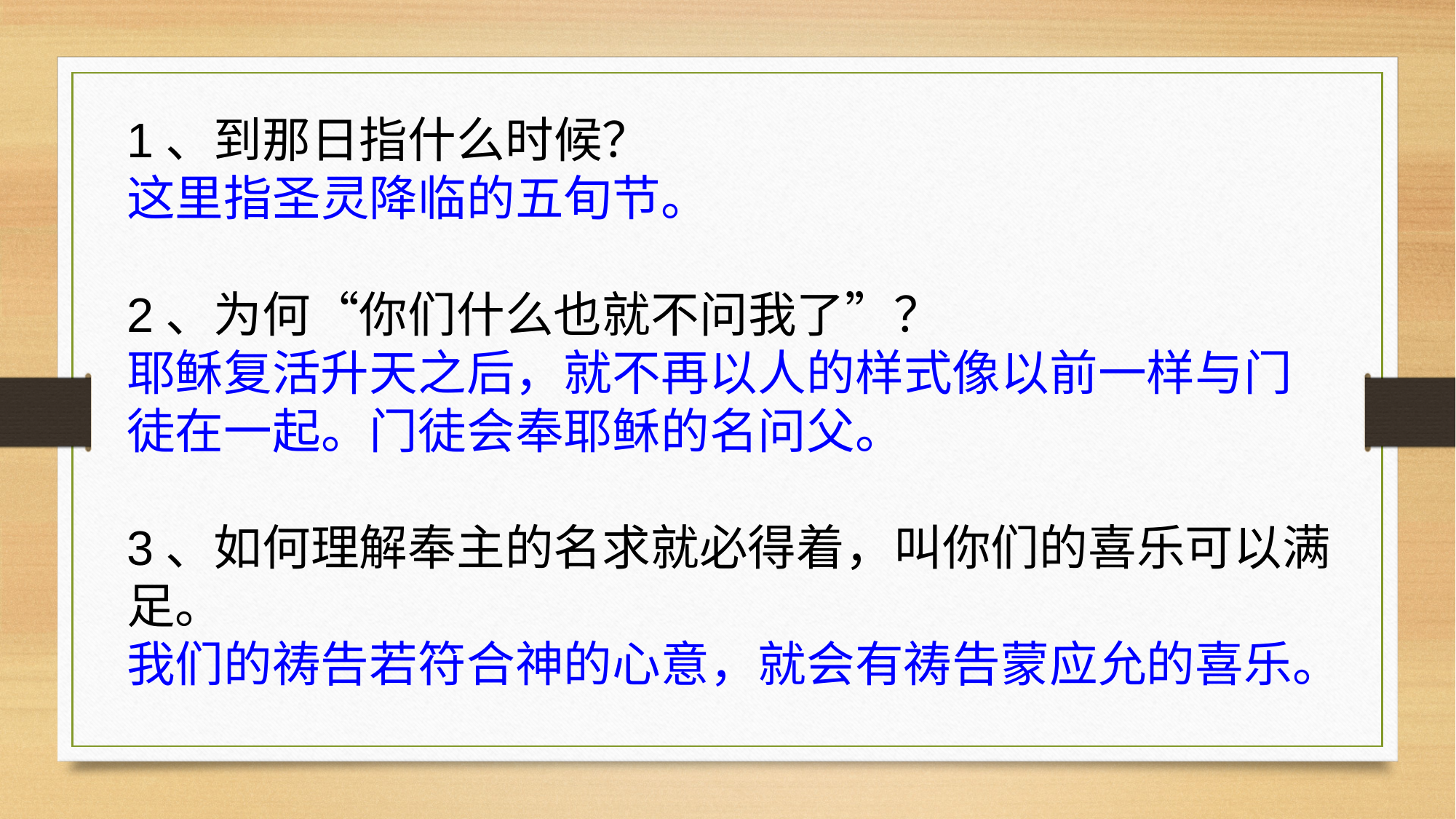

1、到那日指什么时候？
这里指圣灵降临的五旬节。

2、为何“你们什么也就不问我了”？
耶稣复活升天之后，就不再以人的样式像以前一样与门徒在一起。门徒会奉耶稣的名问父。

3、如何理解奉主的名求就必得着，叫你们的喜乐可以满足。
我们的祷告若符合神的心意，就会有祷告蒙应允的喜乐。